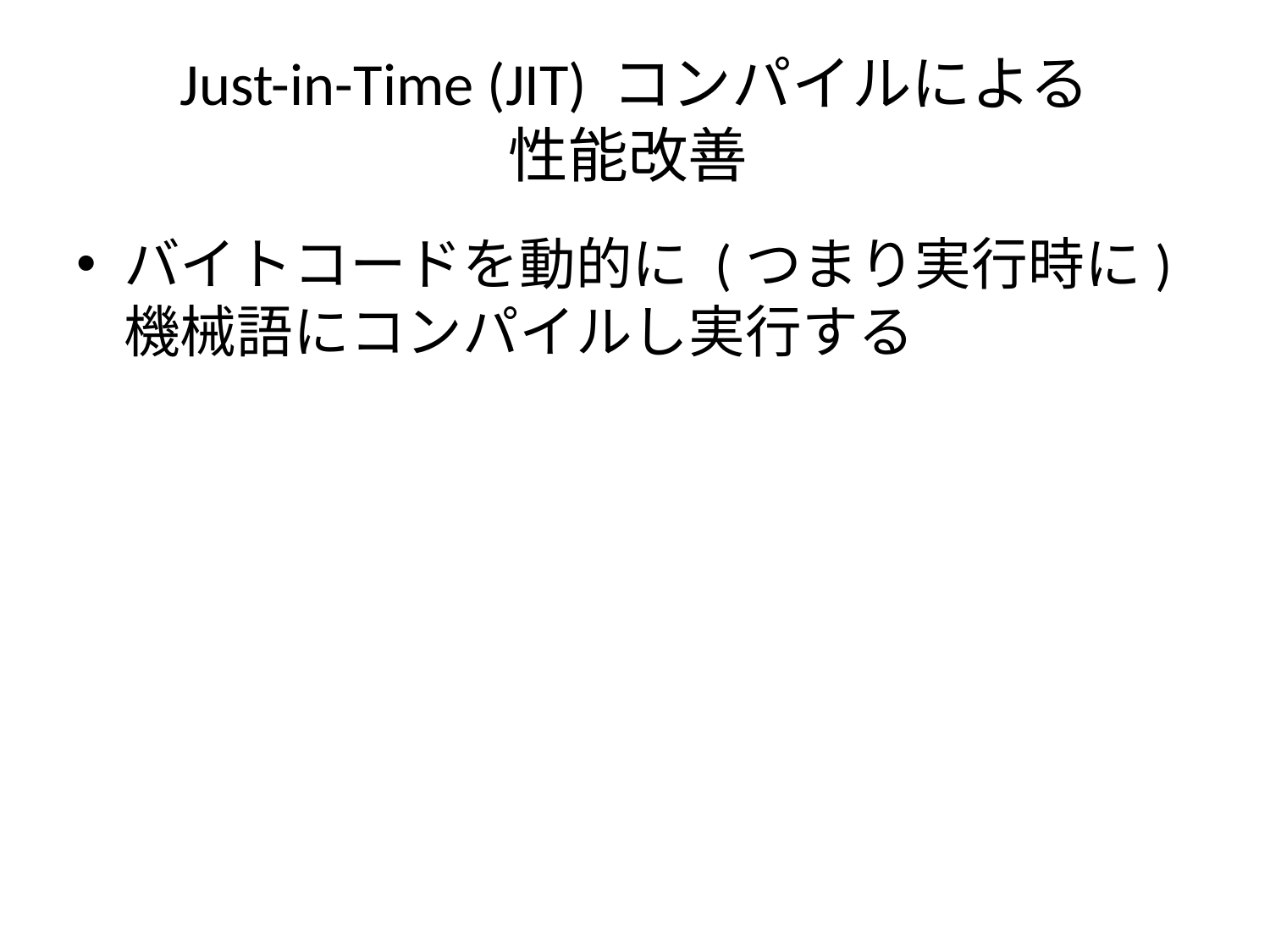

# Just-in-Time (JIT) コンパイルによる 性能改善
バイトコードを動的に (つまり実行時に)
機械語にコンパイルし実行する